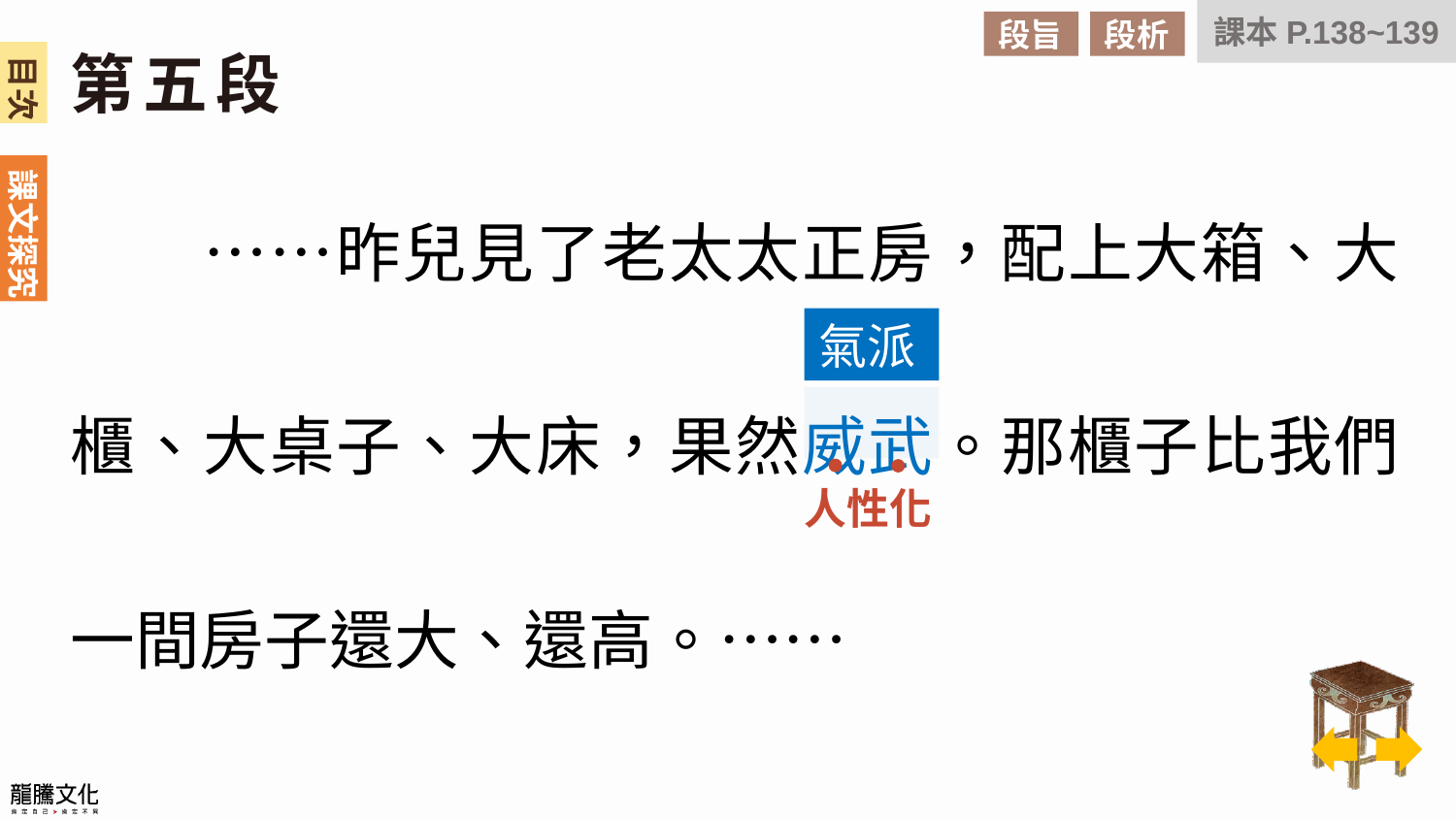

課本P.138~139
段旨
段析
第五段
　　……昨兒見了老太太正房，配上大箱、大櫃、大桌子、大床，果然威武。那櫃子比我們一間房子還大、還高。……
氣派

人性化